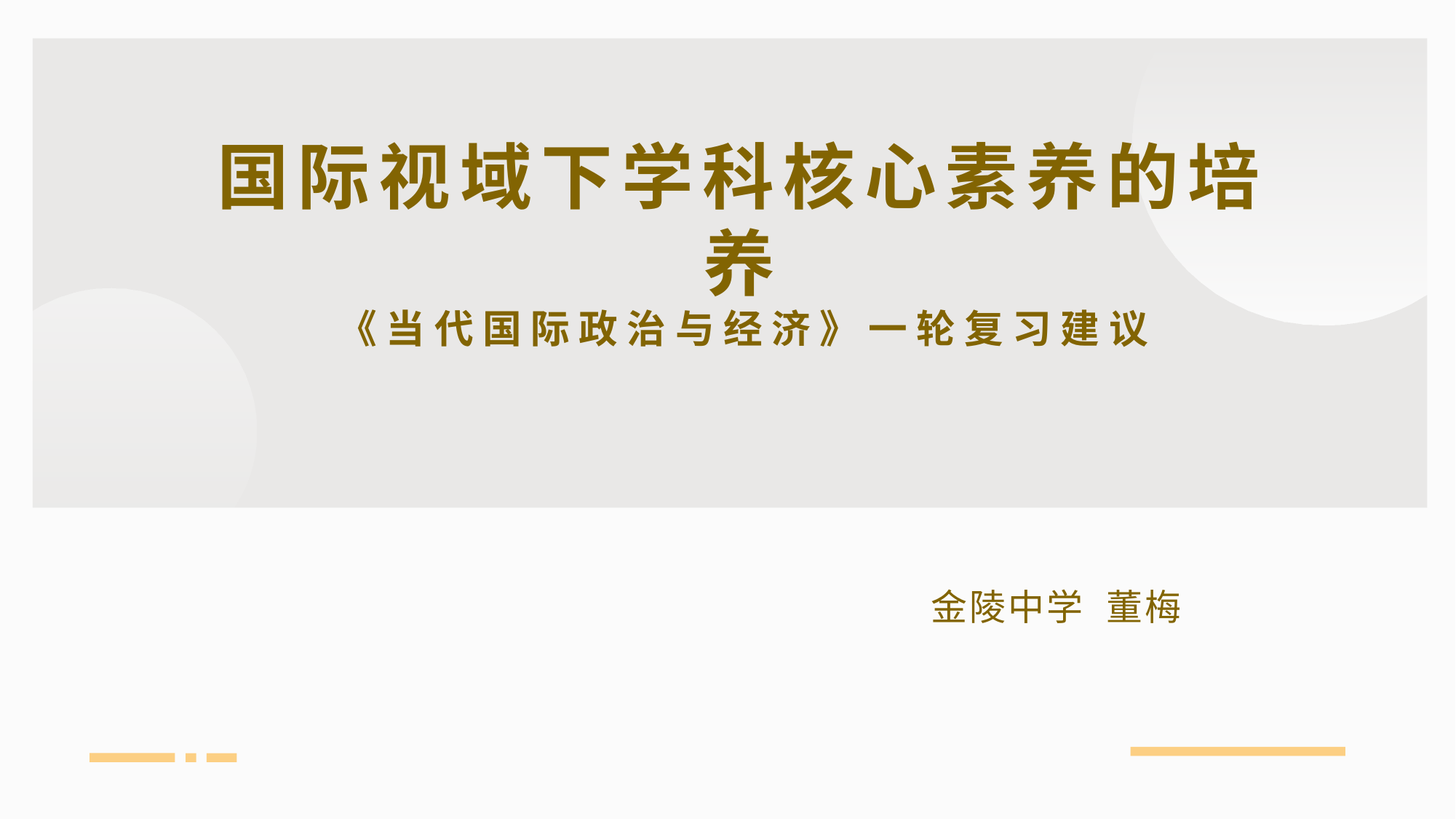

# 国际视域下学科核心素养的培养 《当代国际政治与经济》一轮复习建议
金陵中学  董梅